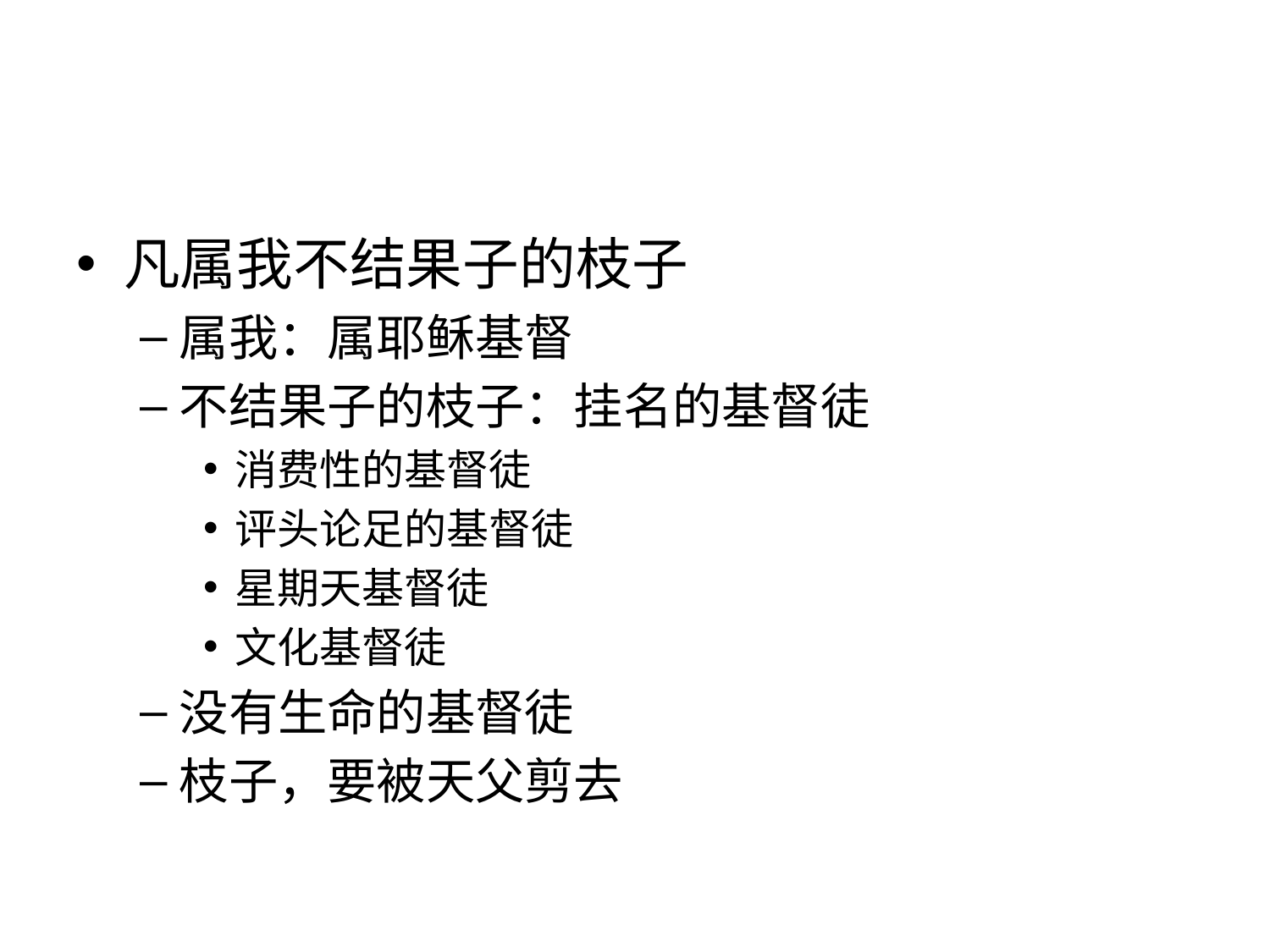

#
凡属我不结果子的枝子
属我：属耶稣基督
不结果子的枝子：挂名的基督徒
消费性的基督徒
评头论足的基督徒
星期天基督徒
文化基督徒
没有生命的基督徒
枝子，要被天父剪去